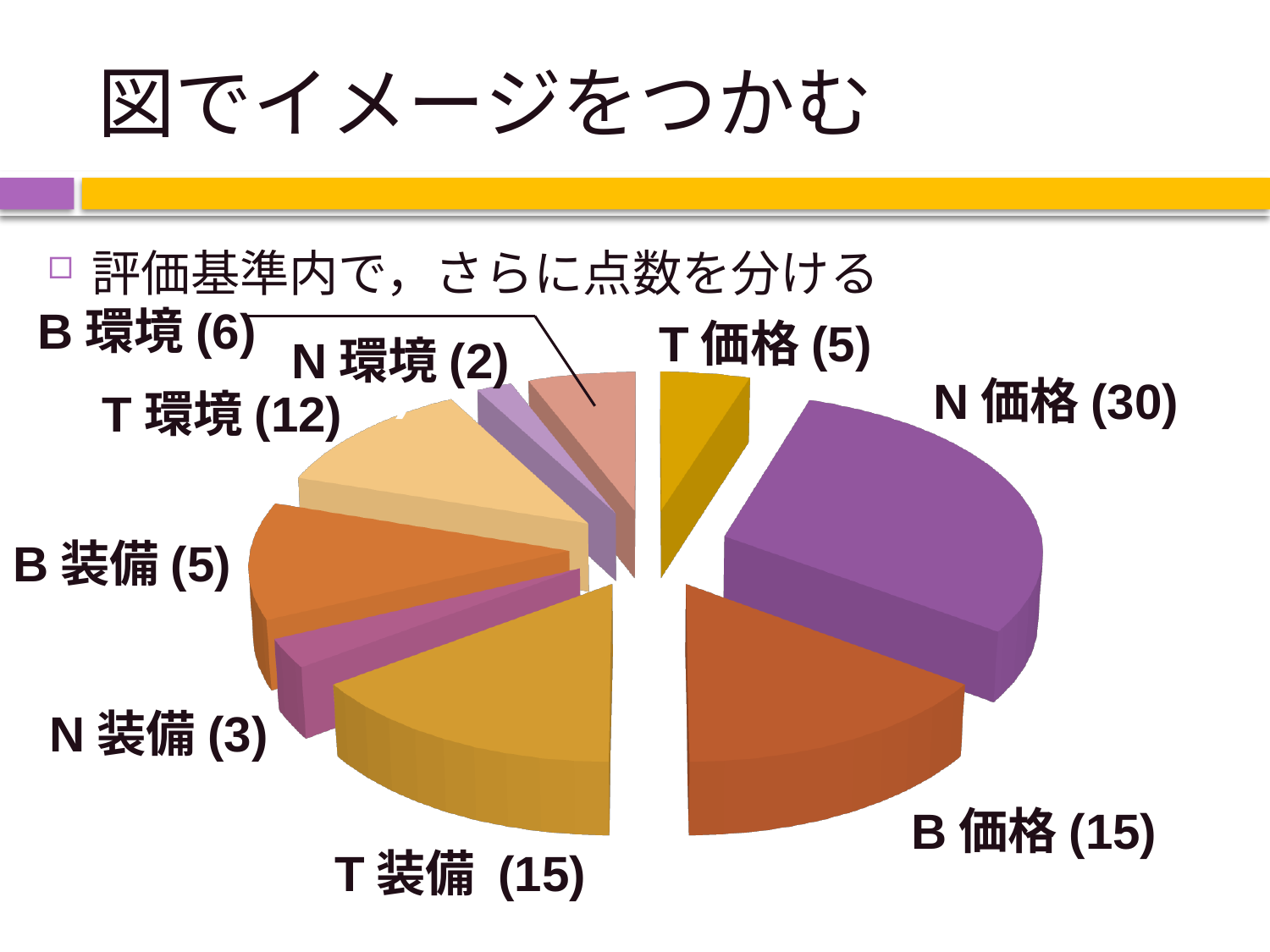

# 図でイメージをつかむ
評価基準内で，さらに点数を分ける

B環境(6)
T価格(5)
N環境(2)

[unsupported chart]

N価格(30)
T環境(12)
B装備(5)
N装備(3)
B価格(15)
T装備 (15)